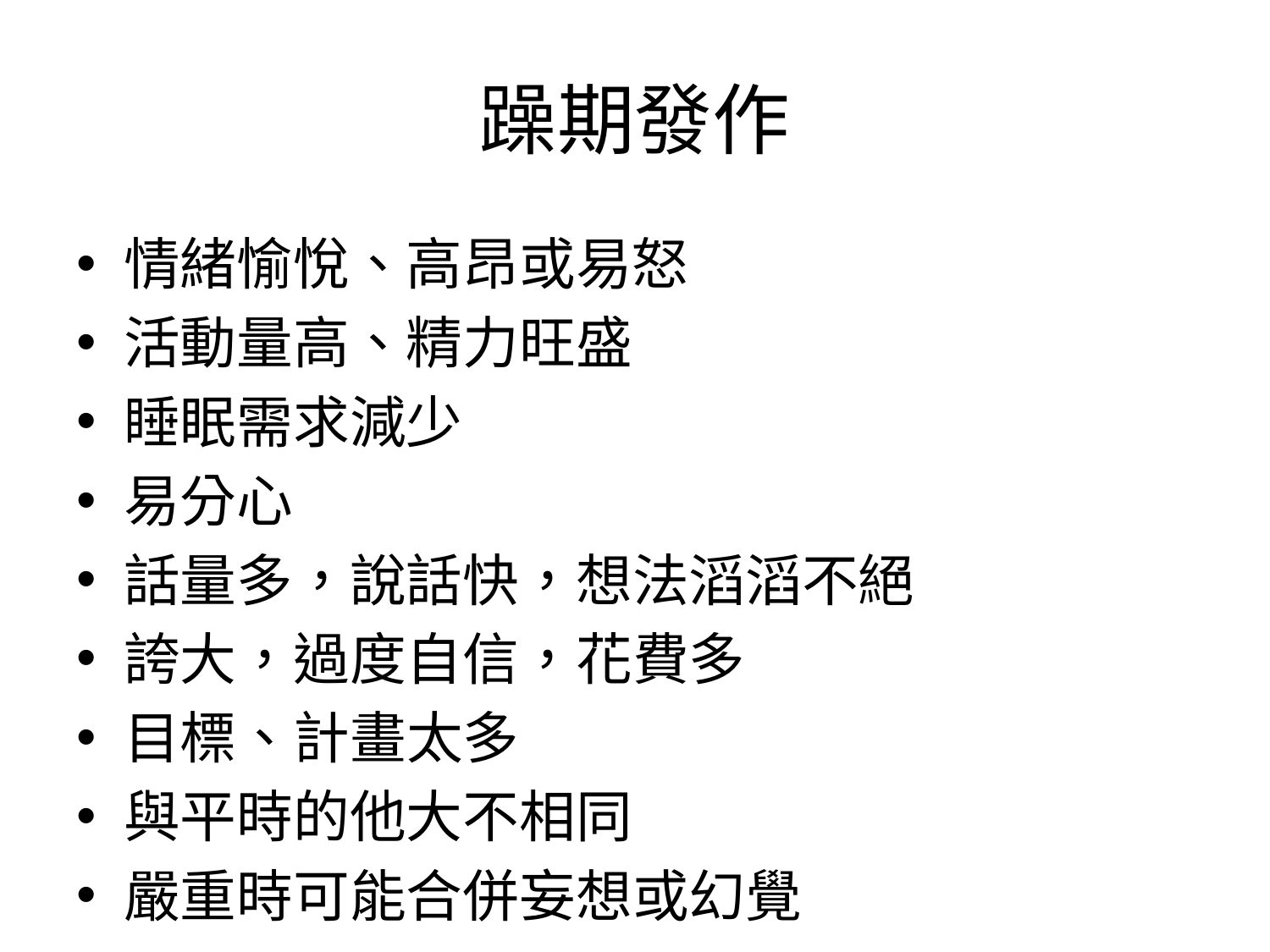

# 躁期發作
情緒愉悅、高昂或易怒
活動量高、精力旺盛
睡眠需求減少
易分心
話量多，說話快，想法滔滔不絕
誇大，過度自信，花費多
目標、計畫太多
與平時的他大不相同
嚴重時可能合併妄想或幻覺